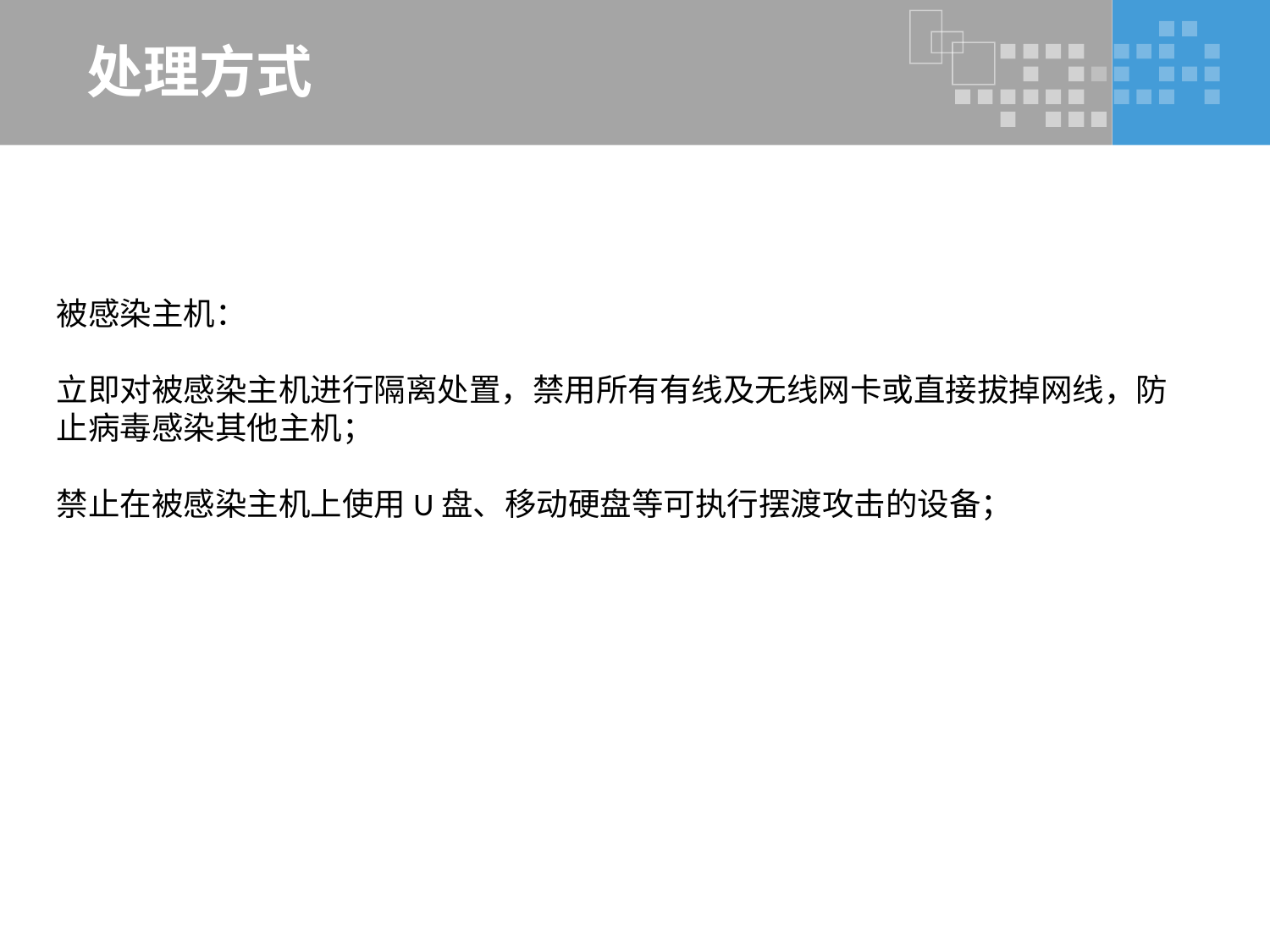

# 处理方式

被感染主机：

立即对被感染主机进行隔离处置，禁用所有有线及无线网卡或直接拔掉网线，防止病毒感染其他主机；

禁止在被感染主机上使用U盘、移动硬盘等可执行摆渡攻击的设备；